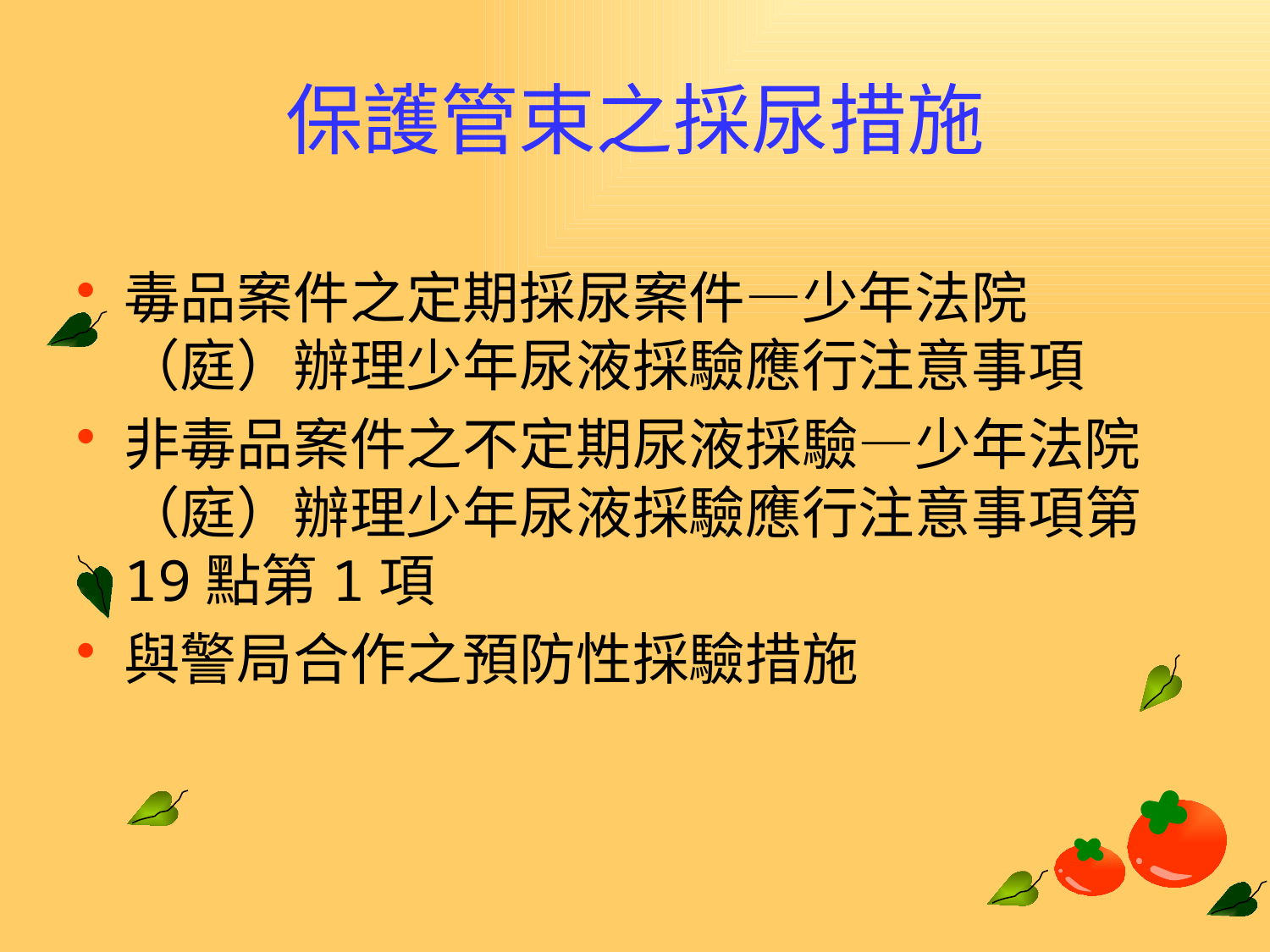

# 保護管束之採尿措施
毒品案件之定期採尿案件—少年法院（庭）辦理少年尿液採驗應行注意事項
非毒品案件之不定期尿液採驗—少年法院（庭）辦理少年尿液採驗應行注意事項第19點第1項
與警局合作之預防性採驗措施